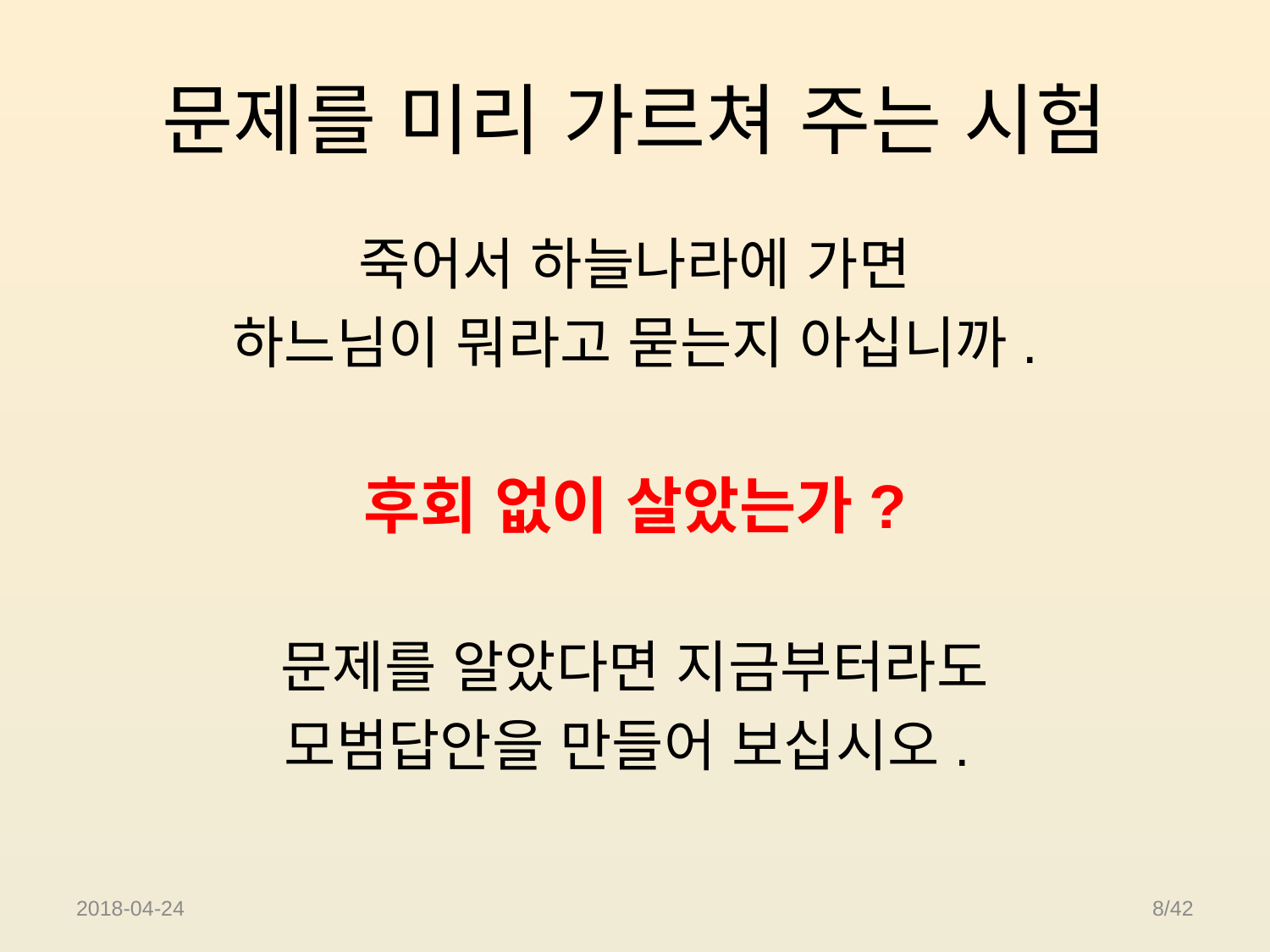

# 문제를 미리 가르쳐 주는 시험
죽어서 하늘나라에 가면
하느님이 뭐라고 묻는지 아십니까.

후회 없이 살았는가?

문제를 알았다면 지금부터라도
모범답안을 만들어 보십시오.
2018-04-24
8/42